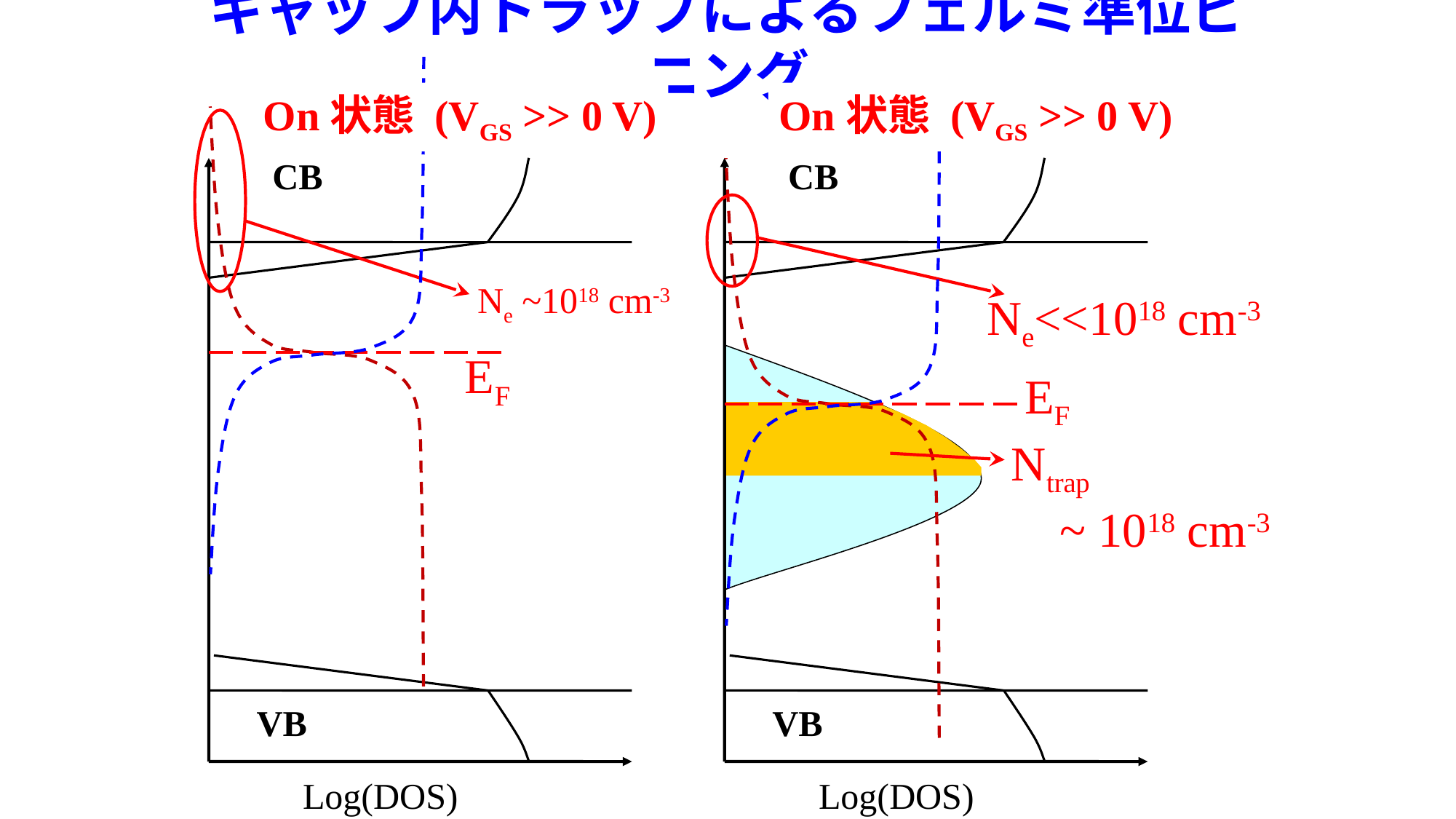

ギャップ内トラップによるフェルミ準位ピニング
On状態 (VGS >> 0 V)
On状態 (VGS >> 0 V)

CB
CB

Ne ~1018 cm-3
Ne<<1018 cm-3

EF

EF
Ntrap
    ~ 1018 cm-3

VB
VB

Log(DOS)
Log(DOS)